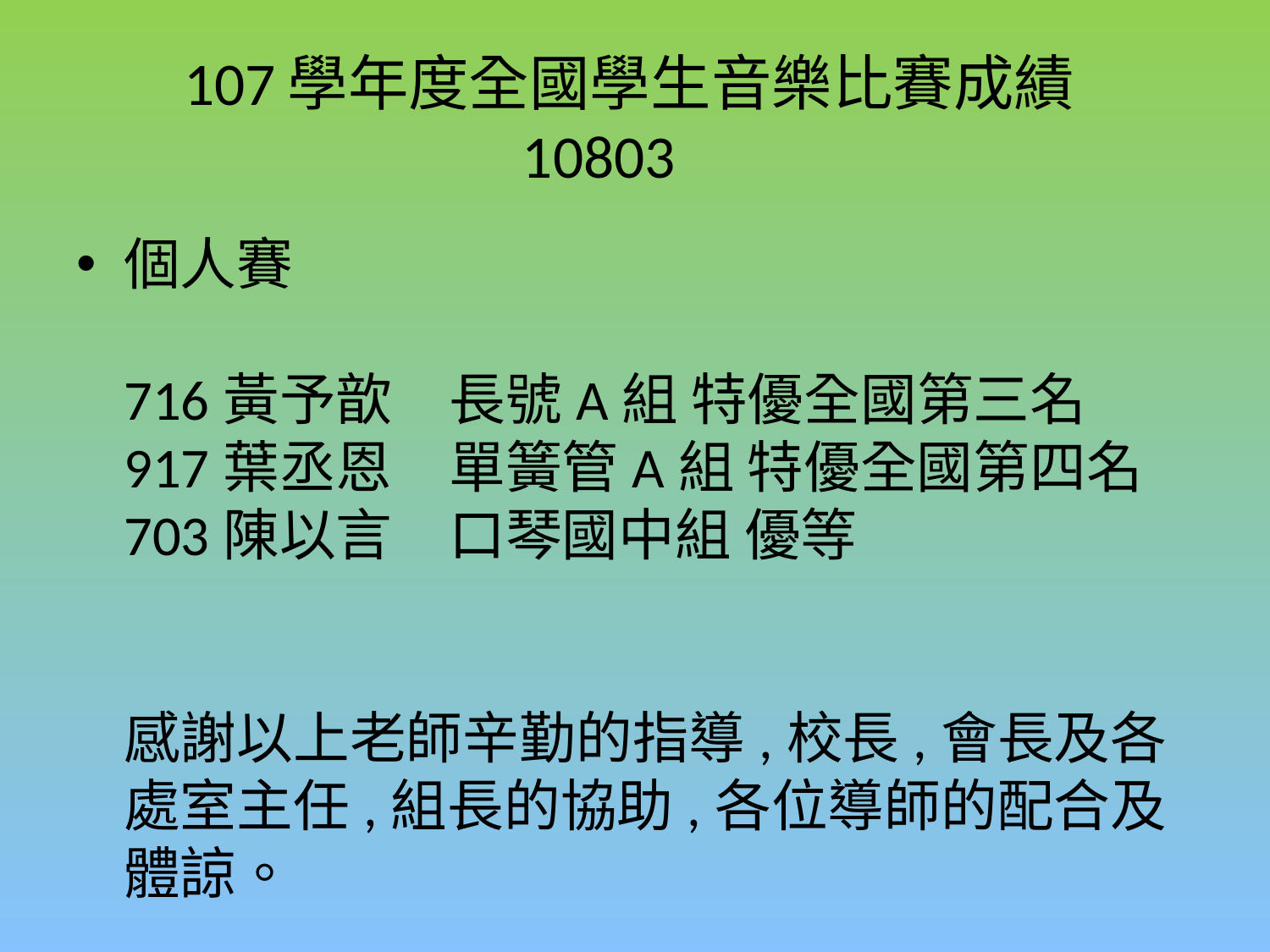

# 107學年度全國學生音樂比賽成績10803
個人賽
716黃予歆　長號A組 特優全國第三名
917葉丞恩　單簧管A組 特優全國第四名
703陳以言　口琴國中組 優等
感謝以上老師辛勤的指導,校長,會長及各處室主任,組長的協助,各位導師的配合及體諒。